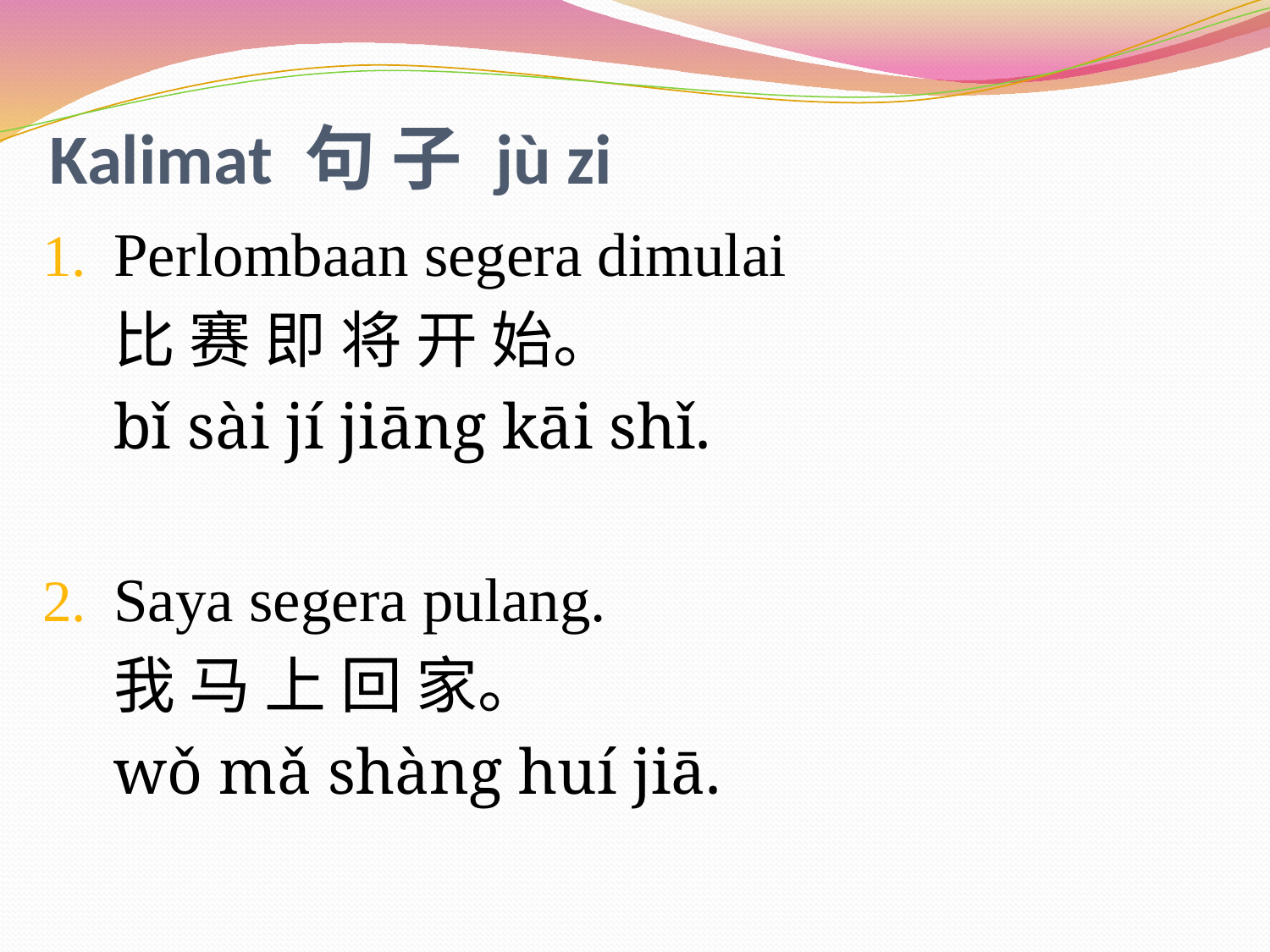

# Kalimat 句 子 jù zi
Perlombaan segera dimulai
	比 赛 即 将 开 始。
	bǐ sài jí jiāng kāi shǐ.

Saya segera pulang.
	我 马 上 回 家。
	wǒ mǎ shàng huí jiā.